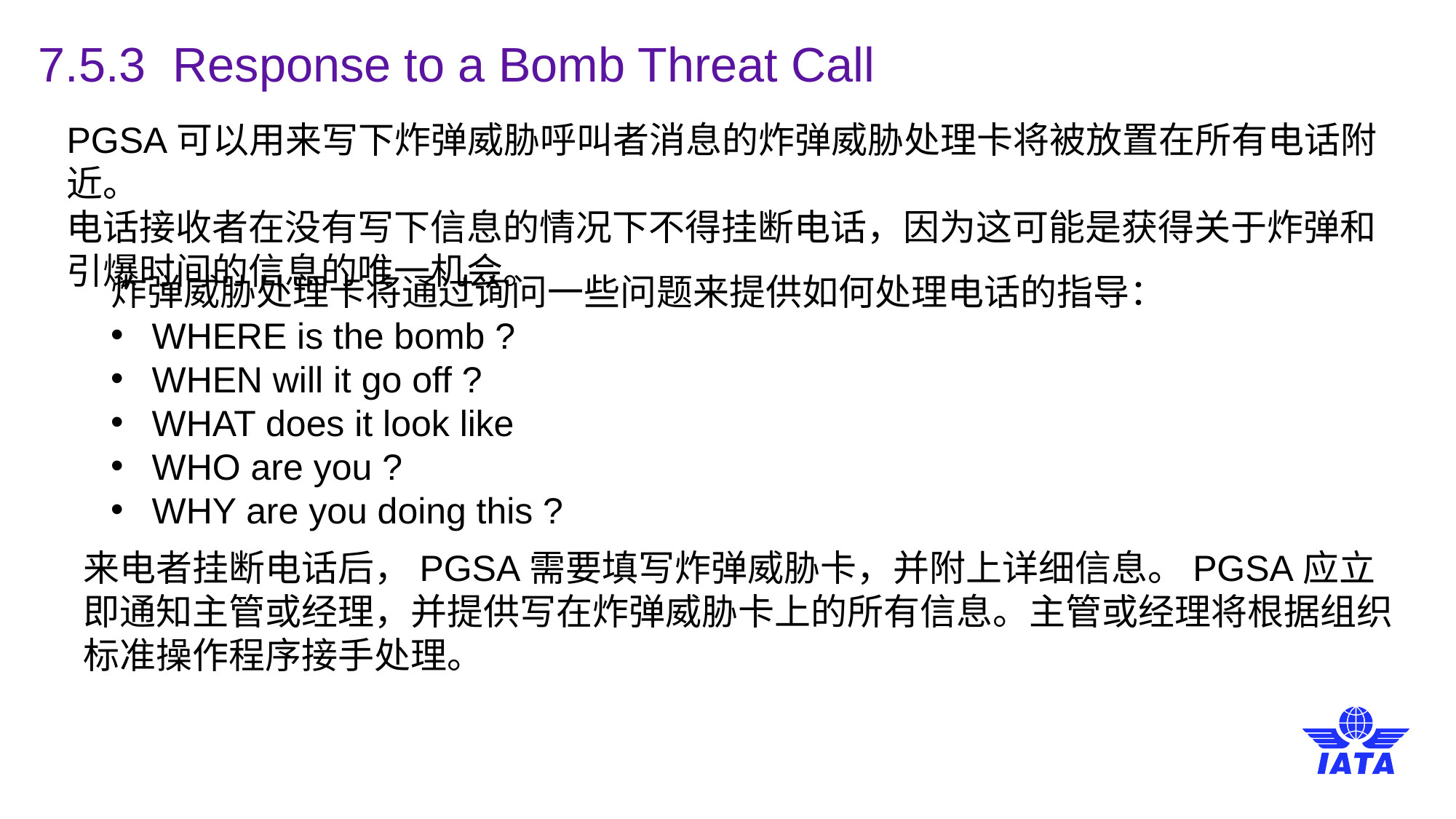

# 7.5.3  Response to a Bomb Threat Call
PGSA可以用来写下炸弹威胁呼叫者消息的炸弹威胁处理卡将被放置在所有电话附近。
电话接收者在没有写下信息的情况下不得挂断电话，因为这可能是获得关于炸弹和引爆时间的信息的唯一机会。
炸弹威胁处理卡将通过询问一些问题来提供如何处理电话的指导：
WHERE is the bomb ?
WHEN will it go off ?
WHAT does it look like
WHO are you ?
WHY are you doing this ?
来电者挂断电话后，PGSA需要填写炸弹威胁卡，并附上详细信息。PGSA应立即通知主管或经理，并提供写在炸弹威胁卡上的所有信息。主管或经理将根据组织标准操作程序接手处理。
25